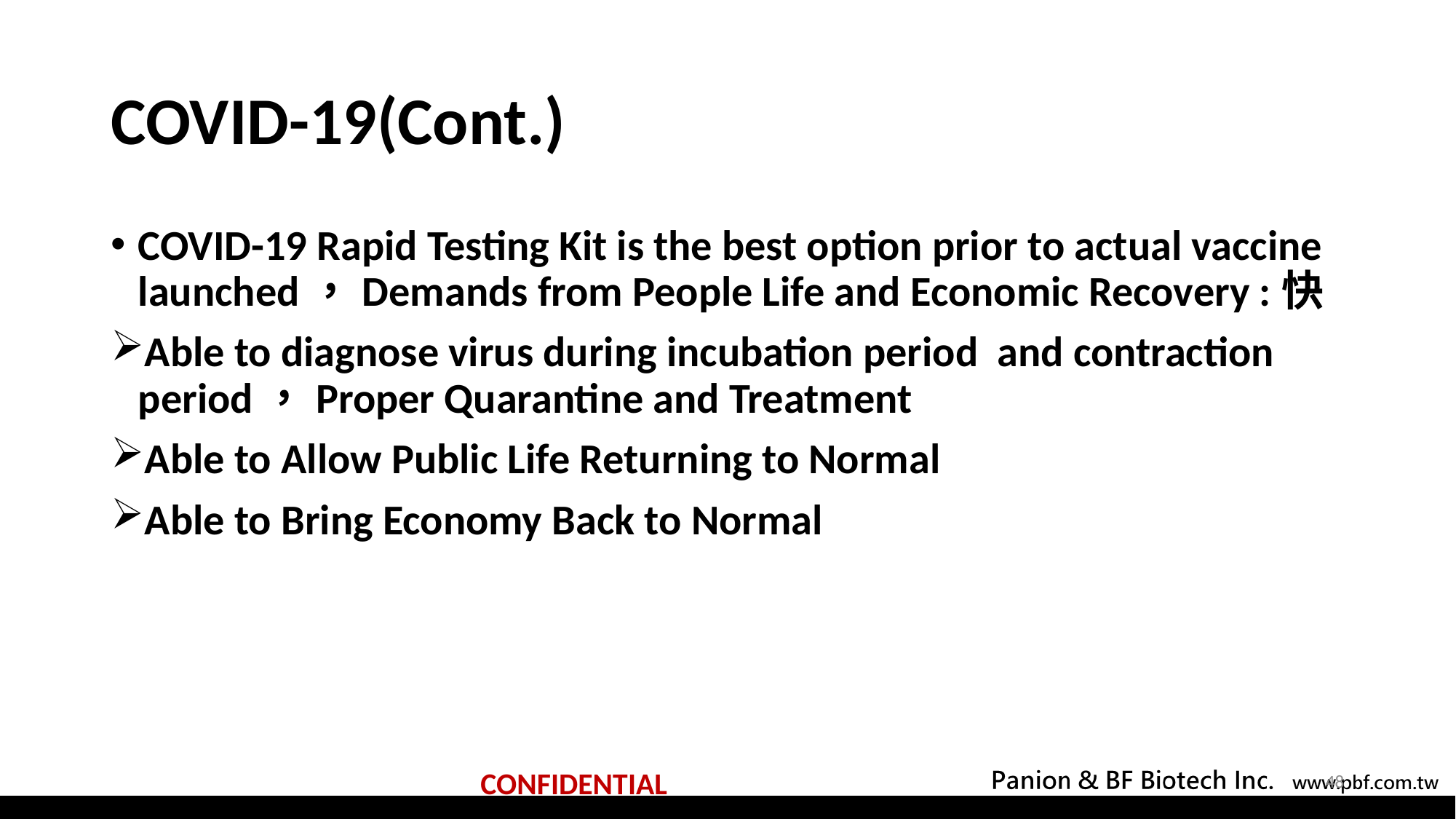

# COVID-19(Cont.)
COVID-19 Rapid Testing Kit is the best option prior to actual vaccine launched，Demands from People Life and Economic Recovery :快
Able to diagnose virus during incubation period  and contraction period，Proper Quarantine and Treatment
Able to Allow Public Life Returning to Normal
Able to Bring Economy Back to Normal
48
CONFIDENTIAL